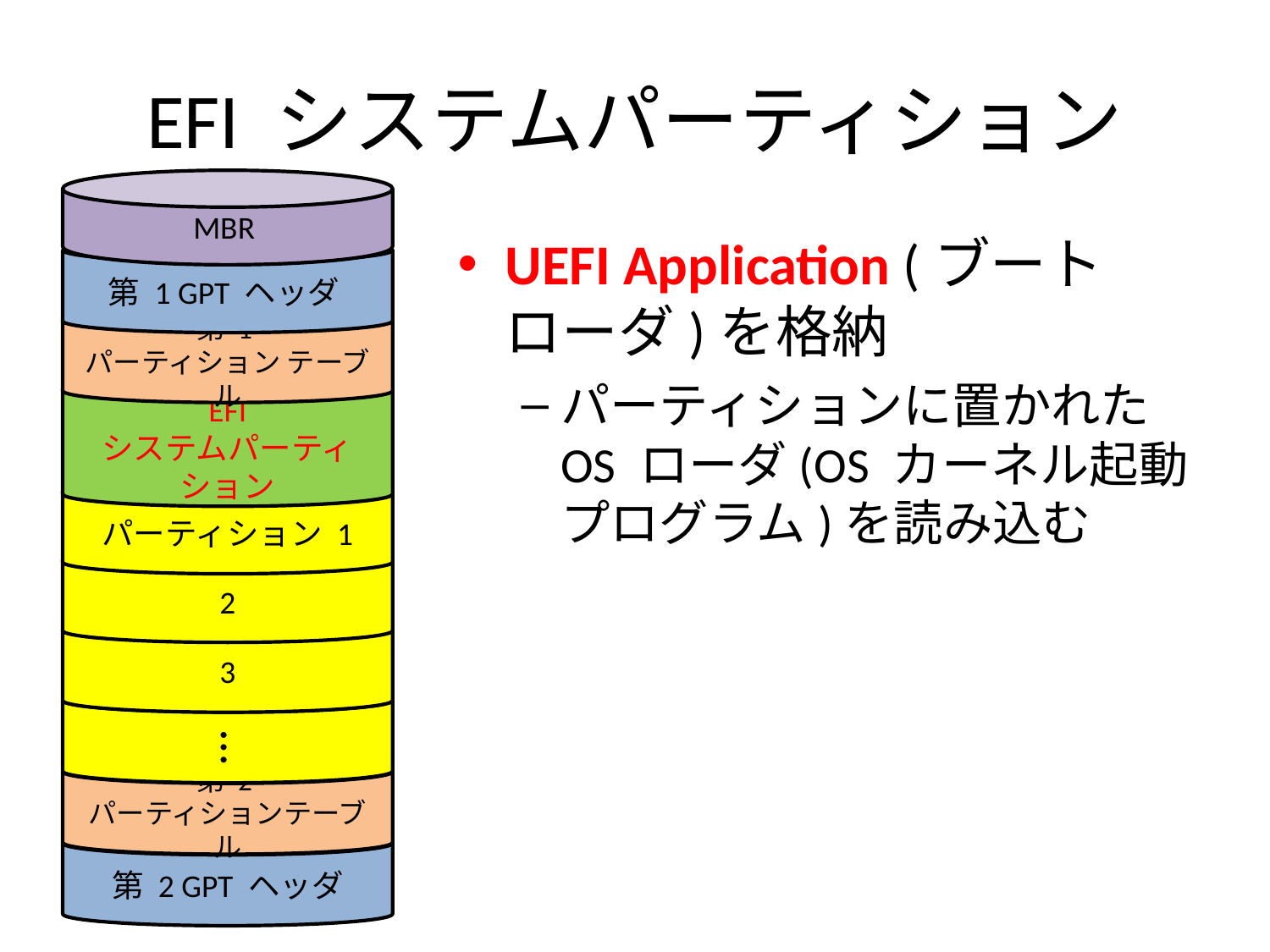

# EFI システムパーティション
MBR
第 1 GPT ヘッダ
第 1
パーティション テーブル
EFI
システムパーティション
パーティション 1
2
3

第 2
パーティションテーブル
第 2 GPT ヘッダ
…
UEFI Application (ブートローダ)を格納
パーティションに置かれたOS ローダ(OS カーネル起動プログラム)を読み込む